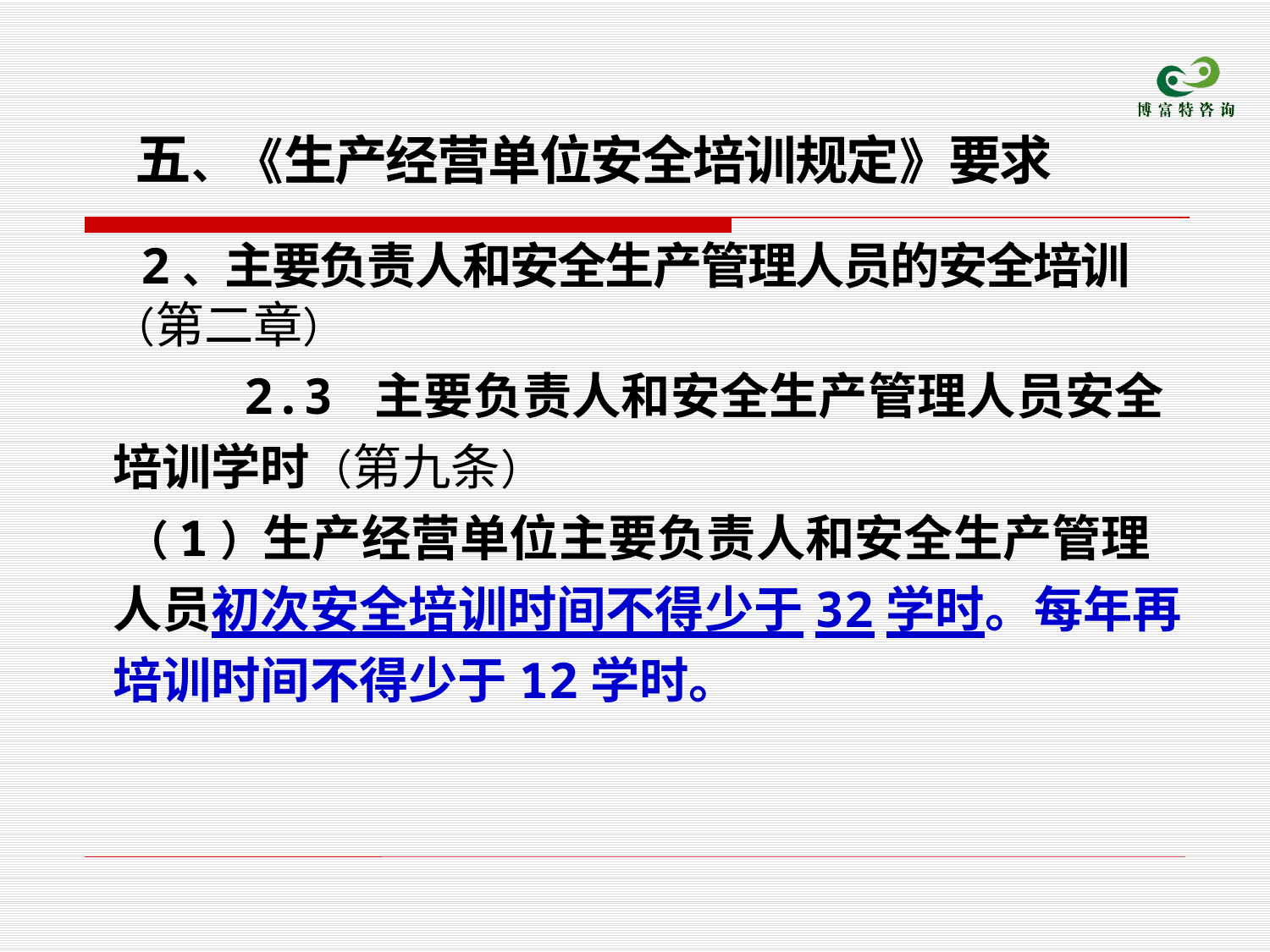

五、《生产经营单位安全培训规定》要求
　      2、主要负责人和安全生产管理人员的安全培训（第二章）
        2.3 主要负责人和安全生产管理人员安全培训学时（第九条）
      （1）生产经营单位主要负责人和安全生产管理人员初次安全培训时间不得少于32学时。每年再培训时间不得少于12学时。